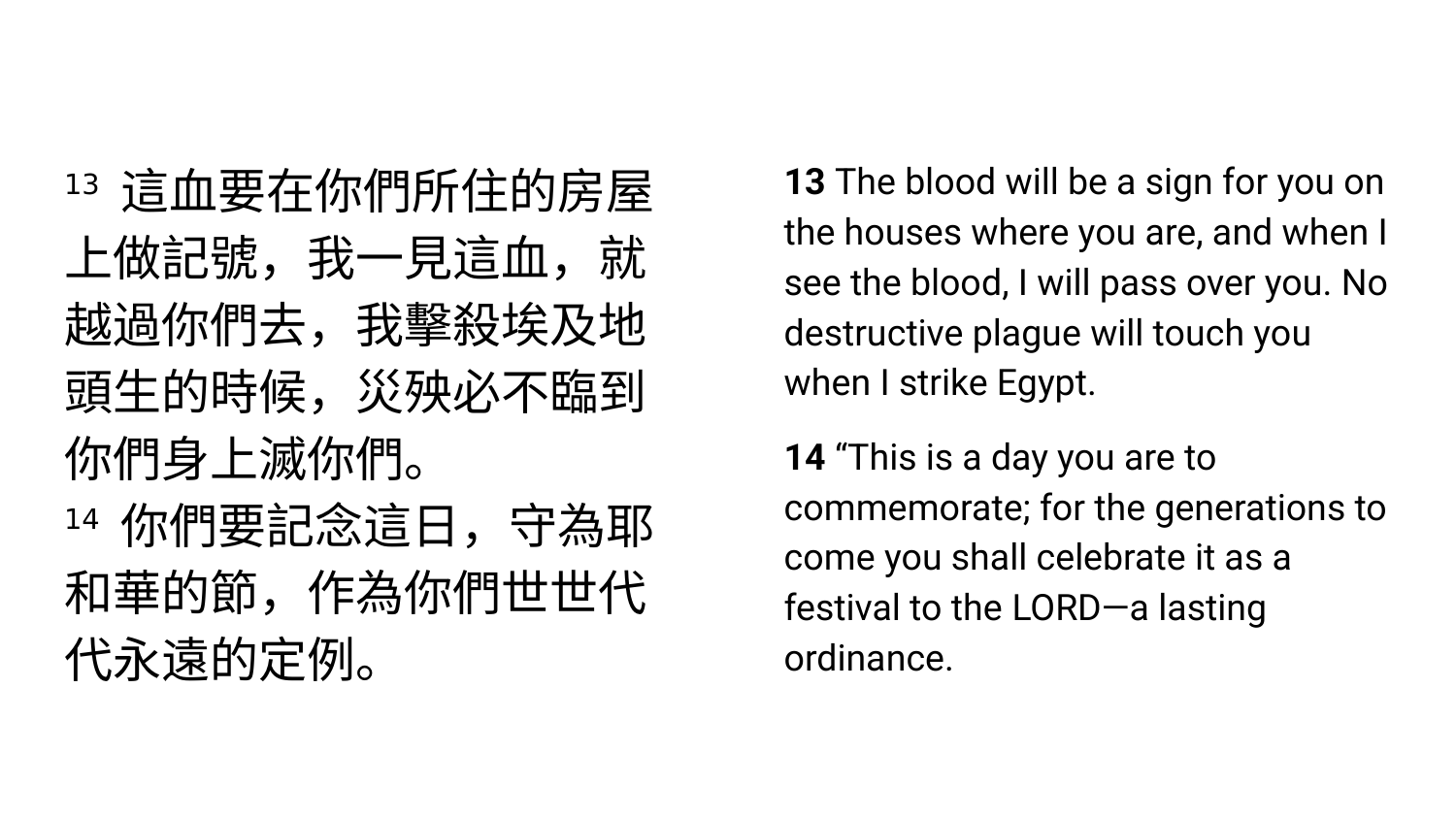

#
13 The blood will be a sign for you on the houses where you are, and when I see the blood, I will pass over you. No destructive plague will touch you when I strike Egypt.
14 “This is a day you are to commemorate; for the generations to come you shall celebrate it as a festival to the Lord—a lasting ordinance.

13 這血要在你們所住的房屋上做記號，我一見這血，就越過你們去，我擊殺埃及地頭生的時候，災殃必不臨到你們身上滅你們。
14 你們要記念這日，守為耶和華的節，作為你們世世代代永遠的定例。